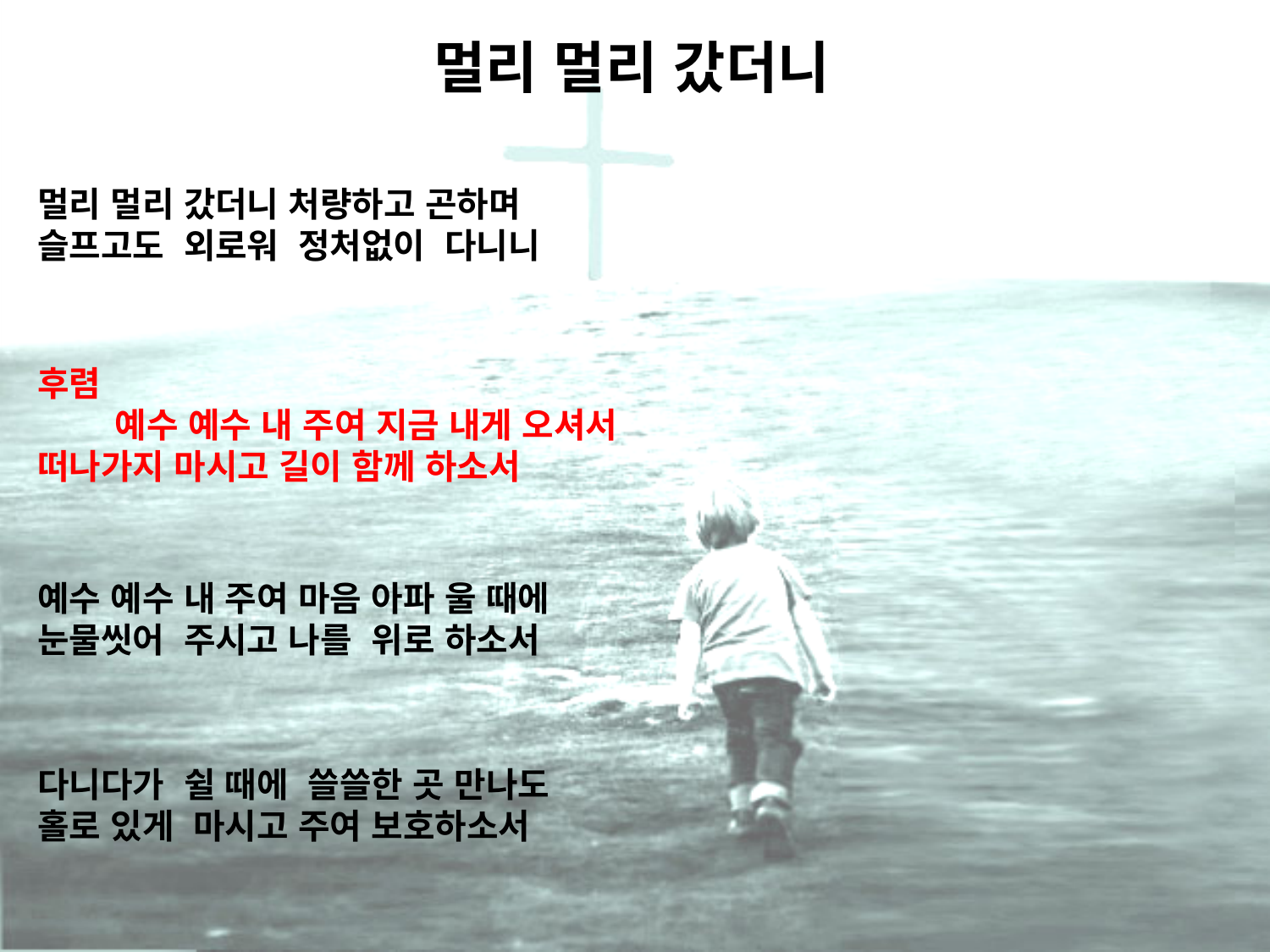

# 멀리 멀리 갔더니
멀리 멀리 갔더니 처량하고 곤하며
슬프고도  외로워  정처없이  다니니

후렴                                                              예수 예수 내 주여 지금 내게 오셔서
떠나가지 마시고 길이 함께 하소서
예수 예수 내 주여 마음 아파 울 때에
눈물씻어  주시고 나를  위로 하소서

다니다가  쉴 때에  쓸쓸한 곳 만나도
홀로 있게  마시고 주여 보호하소서